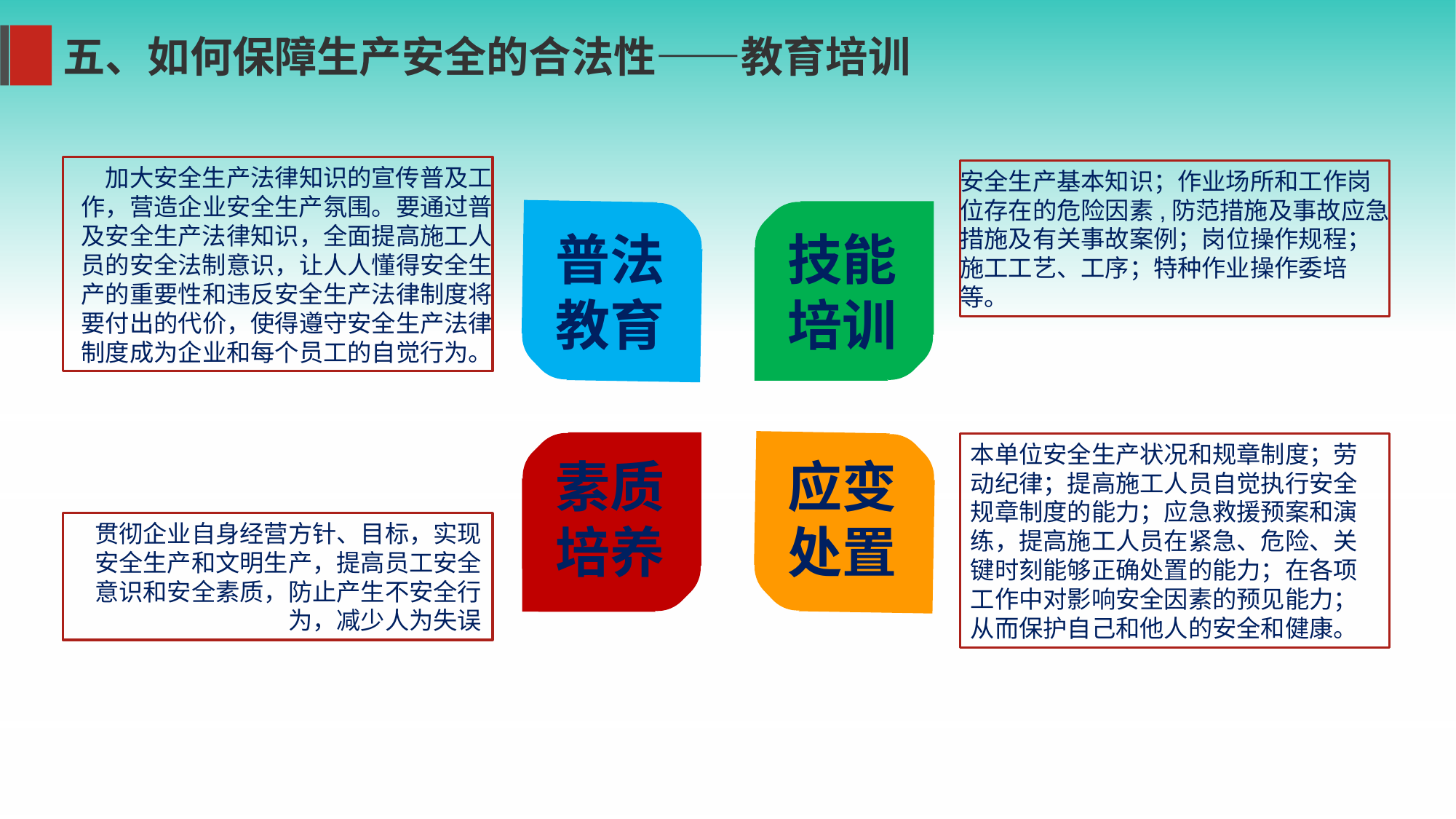

五、如何保障生产安全的合法性——教育培训

加大安全生产法律知识的宣传普及工作，营造企业安全生产氛围。要通过普及安全生产法律知识，全面提高施工人员的安全法制意识，让人人懂得安全生产的重要性和违反安全生产法律制度将要付出的代价，使得遵守安全生产法律制度成为企业和每个员工的自觉行为。
安全生产基本知识；作业场所和工作岗位存在的危险因素,防范措施及事故应急措施及有关事故案例；岗位操作规程；施工工艺、工序；特种作业操作委培等。

普法
教育

技能
培训

应变
处置

素质
培养
本单位安全生产状况和规章制度；劳动纪律；提高施工人员自觉执行安全规章制度的能力；应急救援预案和演练，提高施工人员在紧急、危险、关键时刻能够正确处置的能力；在各项工作中对影响安全因素的预见能力；从而保护自己和他人的安全和健康。
贯彻企业自身经营方针、目标，实现安全生产和文明生产，提高员工安全意识和安全素质，防止产生不安全行为，减少人为失误